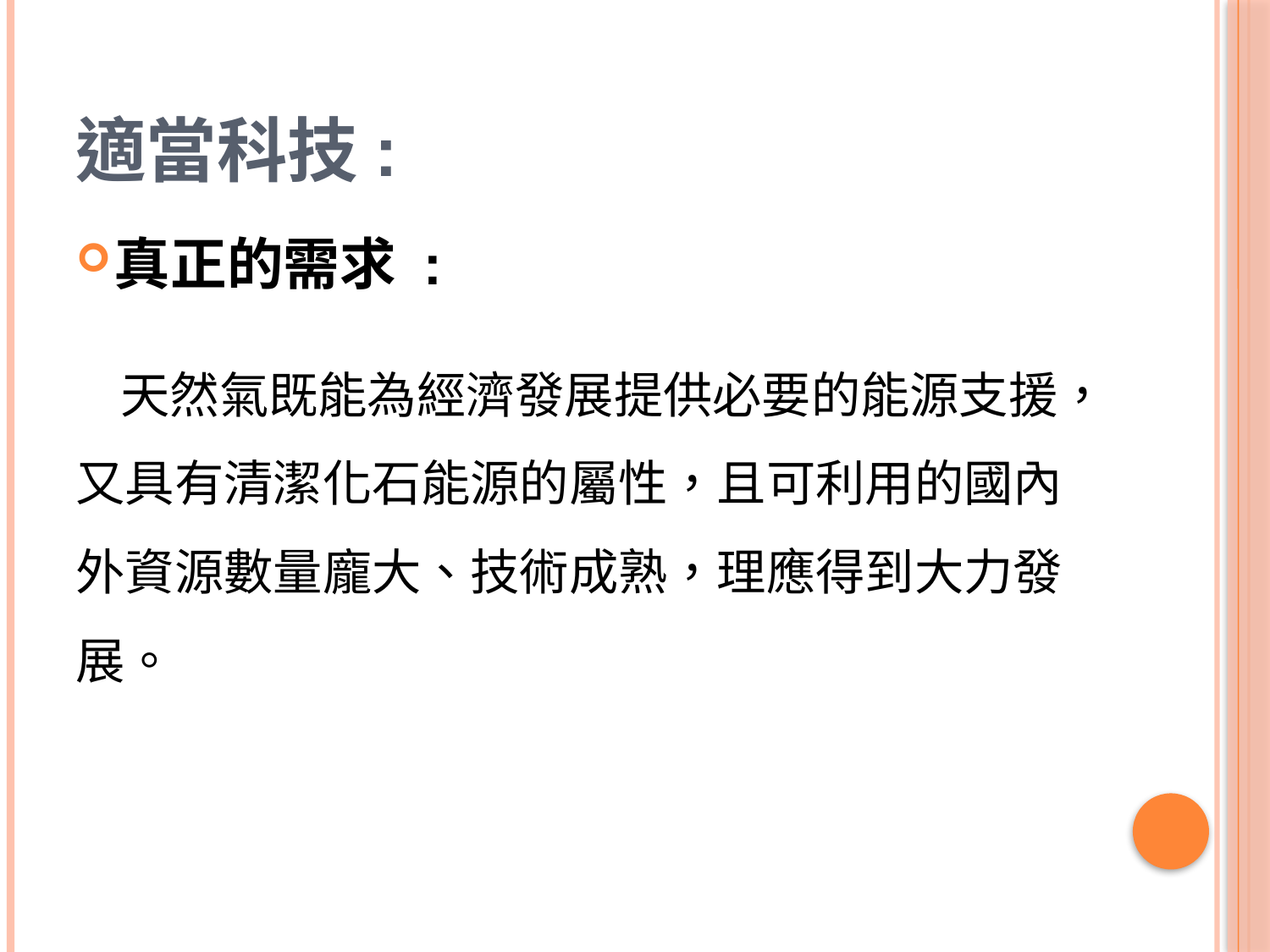

# 適當科技:
真正的需求 :

   天然氣既能為經濟發展提供必要的能源支援，又具有清潔化石能源的屬性，且可利用的國內外資源數量龐大、技術成熟，理應得到大力發展。